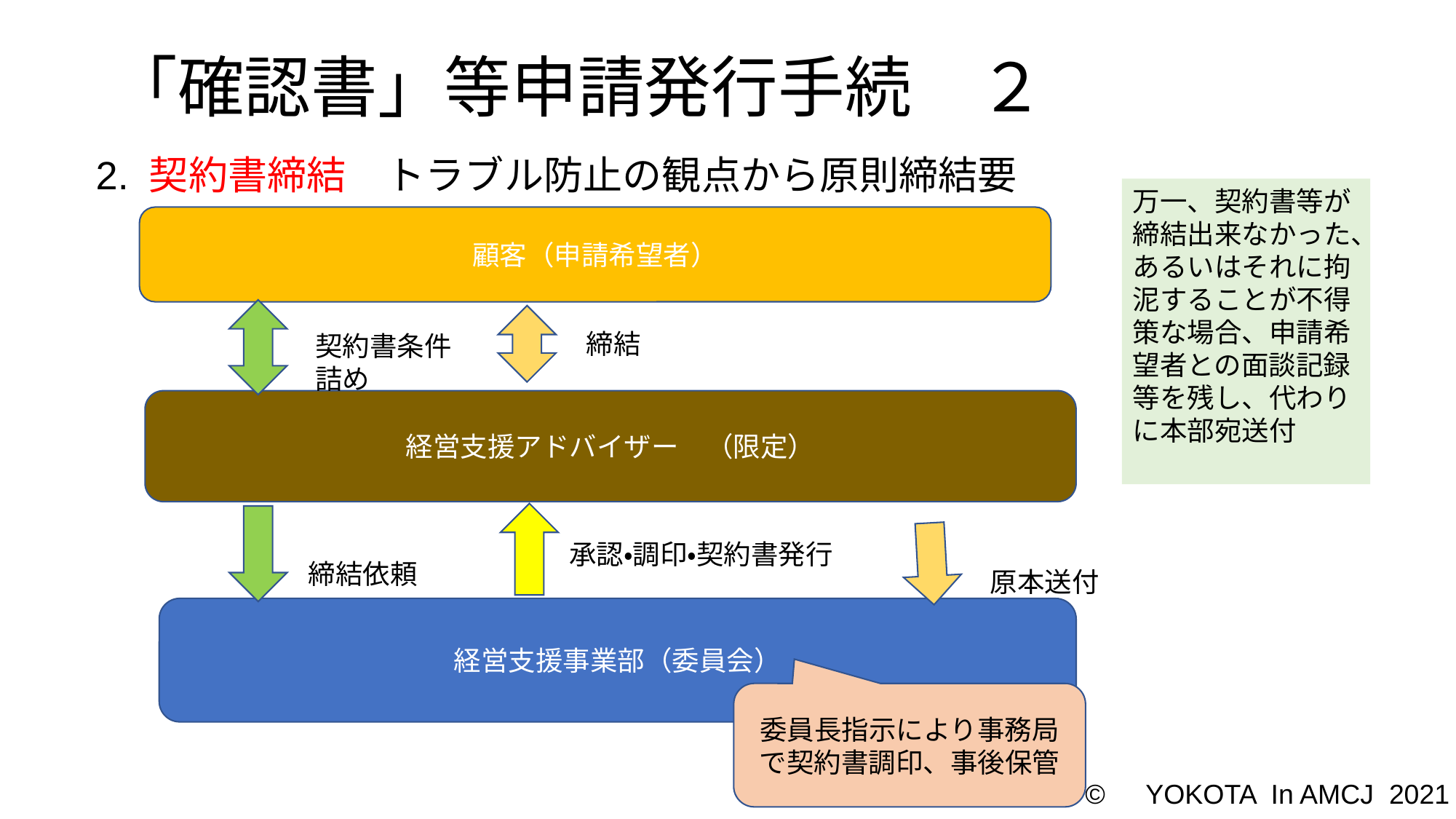

# 「確認書」等申請発行手続　２
2. 契約書締結　トラブル防止の観点から原則締結要
万一、契約書等が締結出来なかった、あるいはそれに拘泥することが不得策な場合、申請希望者との面談記録等を残し、代わりに本部宛送付

顧客（申請希望者）

締結
契約書条件詰め
経営支援アドバイザー　（限定）

承認・調印・契約書発行

締結依頼
原本送付
経営支援事業部（委員会）
委員長指示により事務局で契約書調印、事後保管
©　YOKOTA  In AMCJ  2021